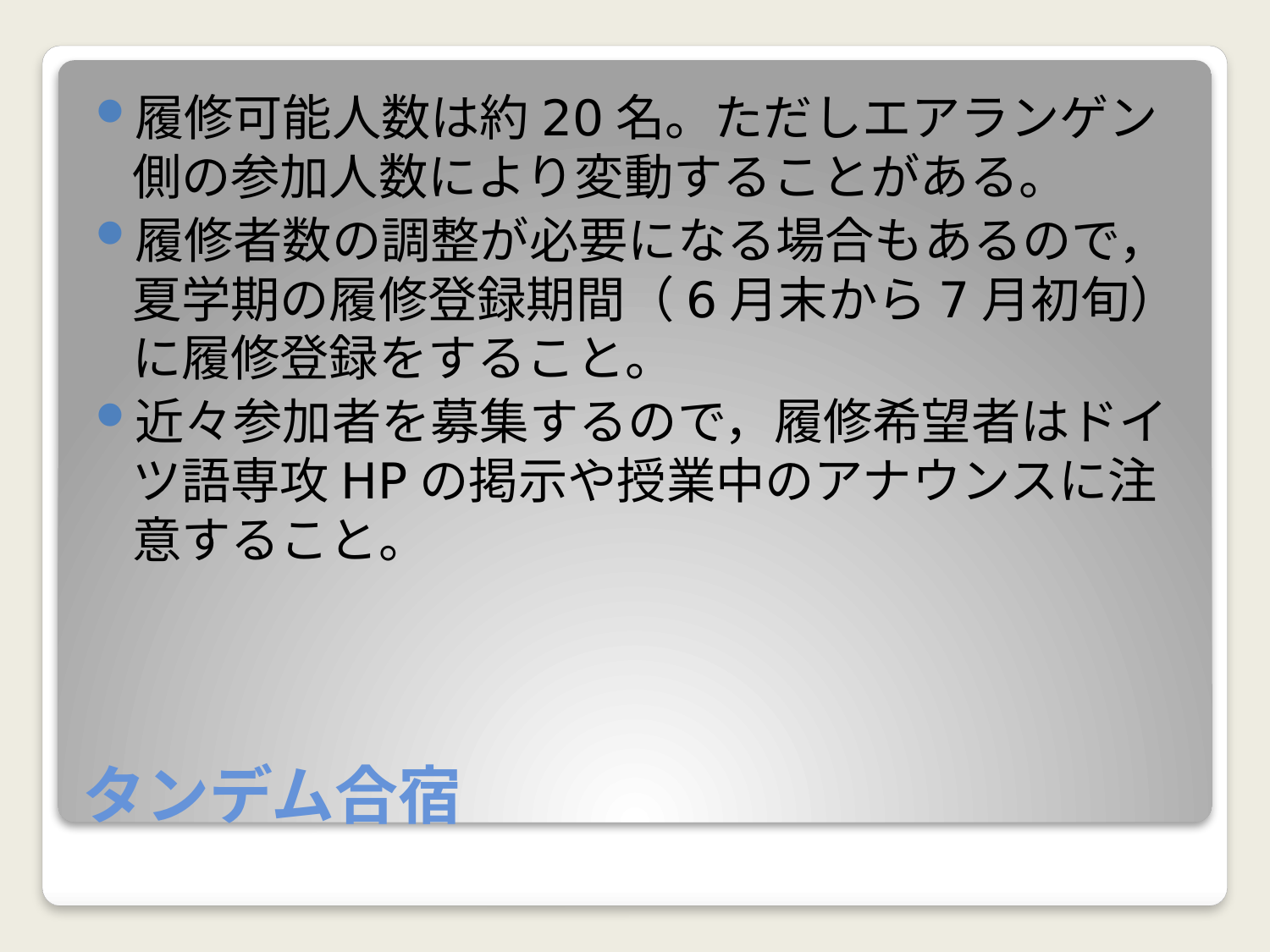

履修可能人数は約20名。ただしエアランゲン側の参加人数により変動することがある。
履修者数の調整が必要になる場合もあるので，夏学期の履修登録期間（6月末から7月初旬）に履修登録をすること。
近々参加者を募集するので，履修希望者はドイツ語専攻HPの掲示や授業中のアナウンスに注意すること。
# タンデム合宿